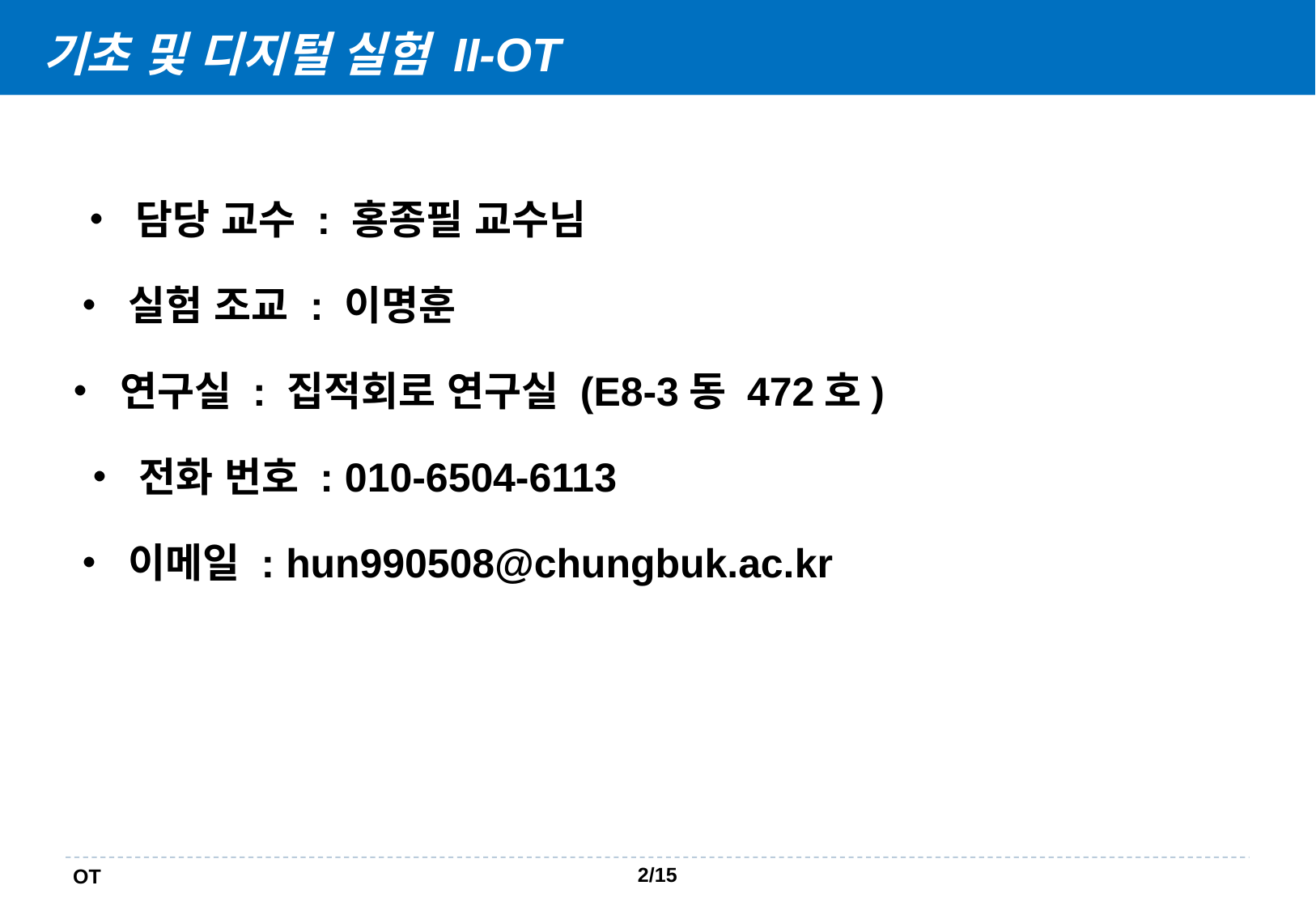

# 기초 및 디지털 실험 II-OT
• 담당 교수 : 홍종필 교수님
• 실험 조교 : 이명훈
• 연구실 : 집적회로 연구실 (E8-3동 472호)
• 전화 번호 : 010-6504-6113
• 이메일 : hun990508@chungbuk.ac.kr